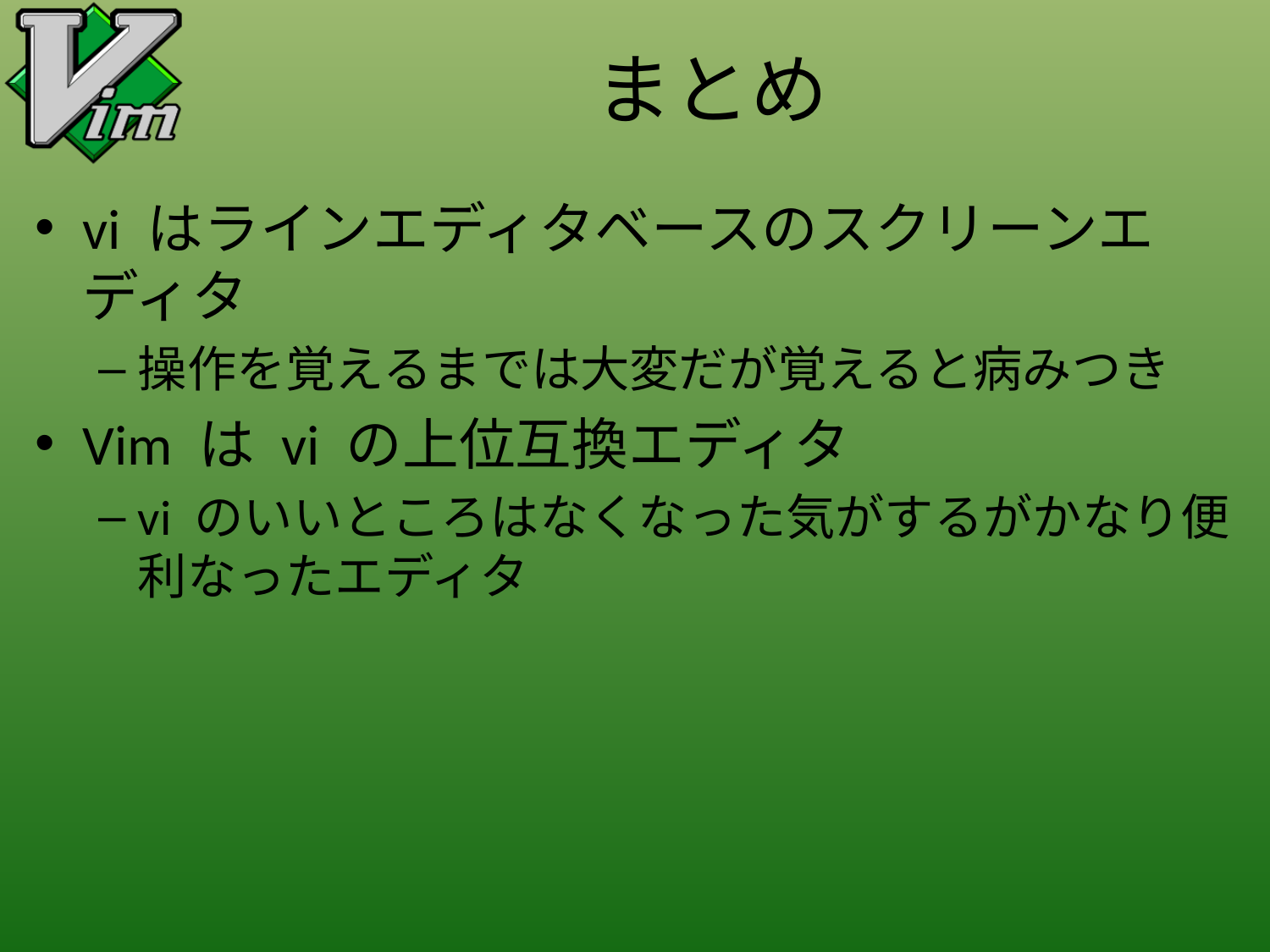

# まとめ
vi はラインエディタベースのスクリーンエディタ
操作を覚えるまでは大変だが覚えると病みつき
Vim は vi の上位互換エディタ
vi のいいところはなくなった気がするがかなり便利なったエディタ